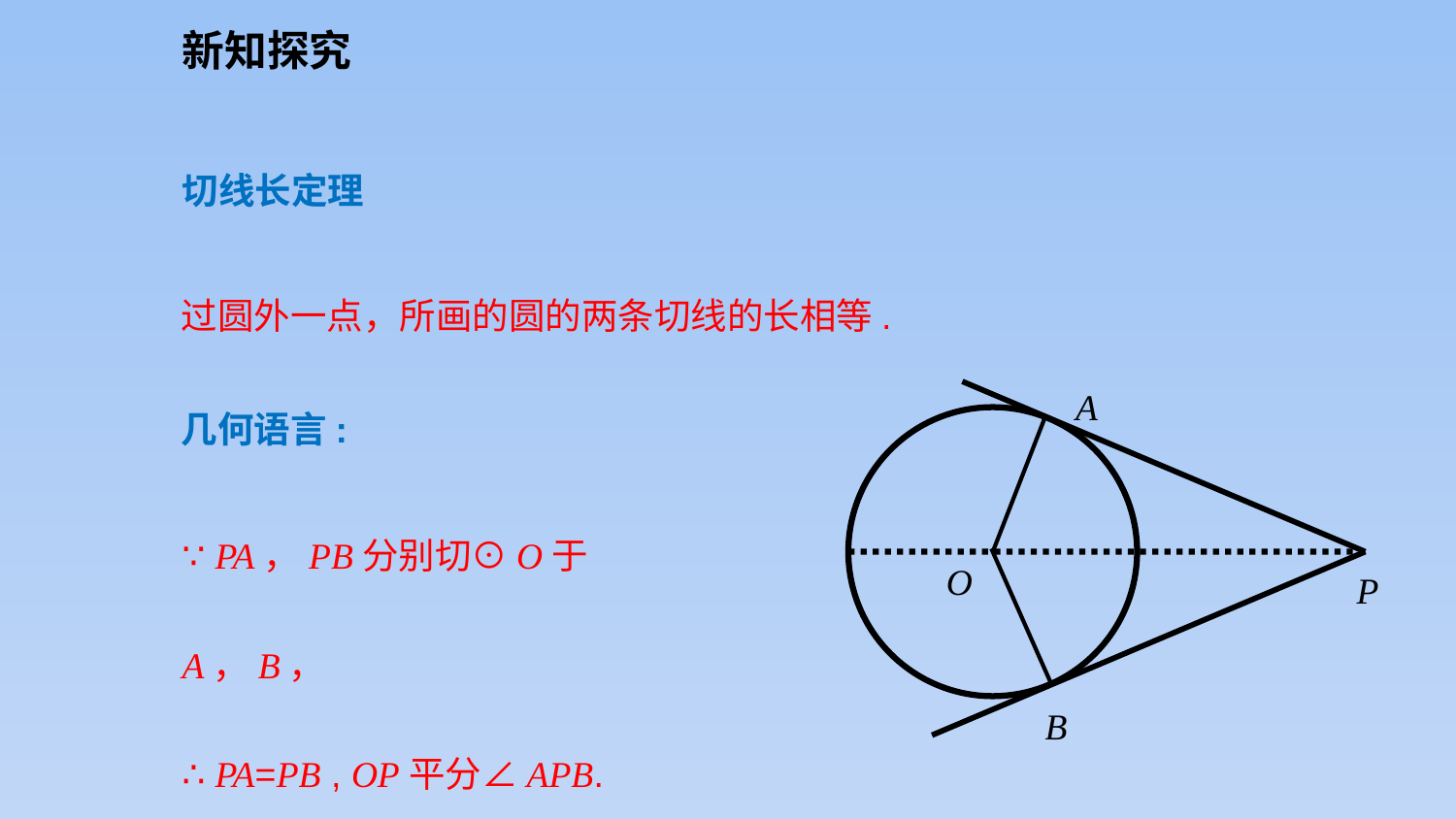

新知探究
切线长定理
过圆外一点，所画的圆的两条切线的长相等.
A

O

P
B
几何语言:
∵ PA，PB分别切⊙O于A，B，
∴ PA=PB , OP平分∠APB.